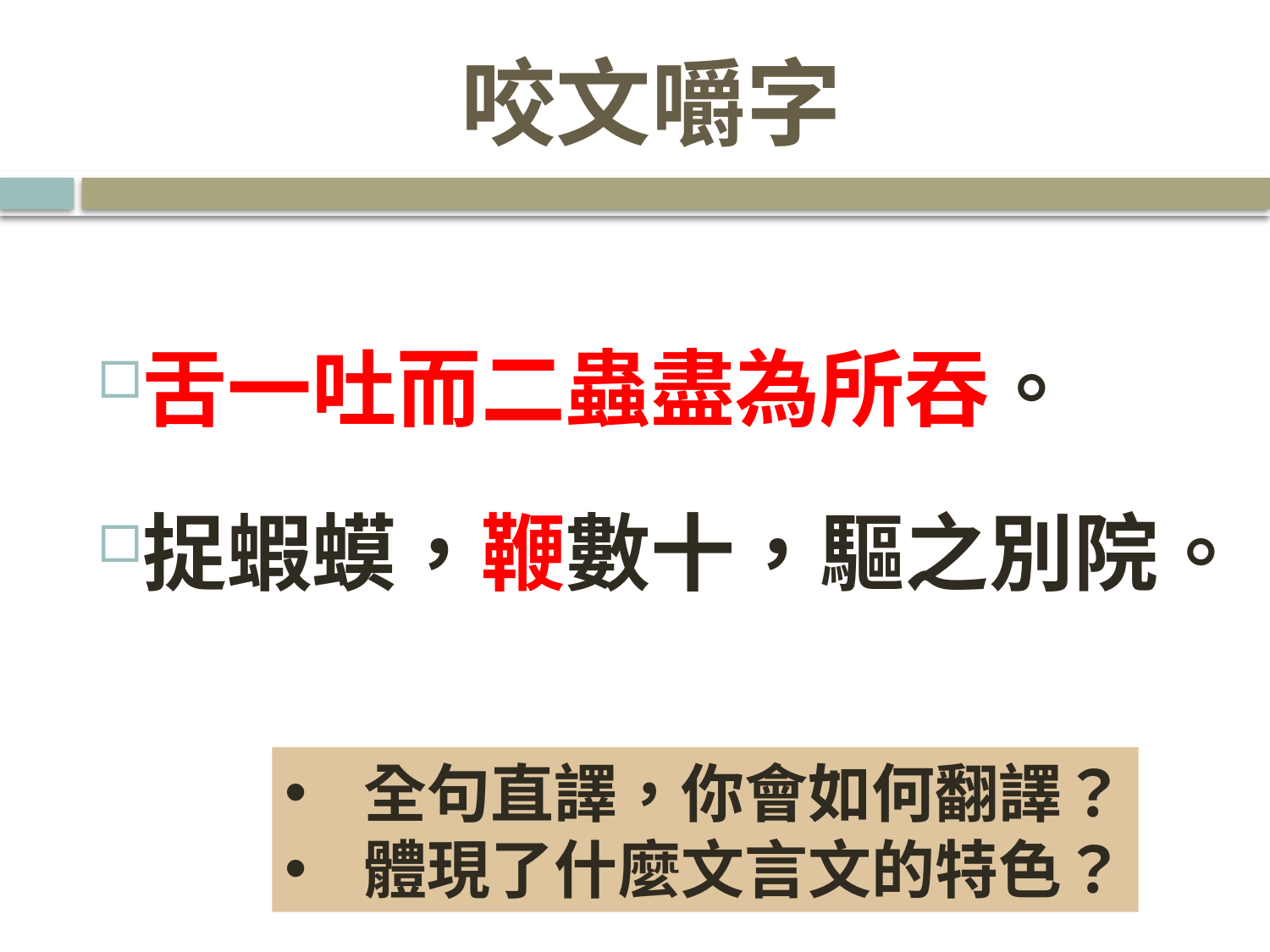

# 咬文嚼字
舌一吐而二蟲盡為所吞。
捉蝦蟆，鞭數十，驅之別院。

全句直譯，你會如何翻譯？
體現了什麼文言文的特色？